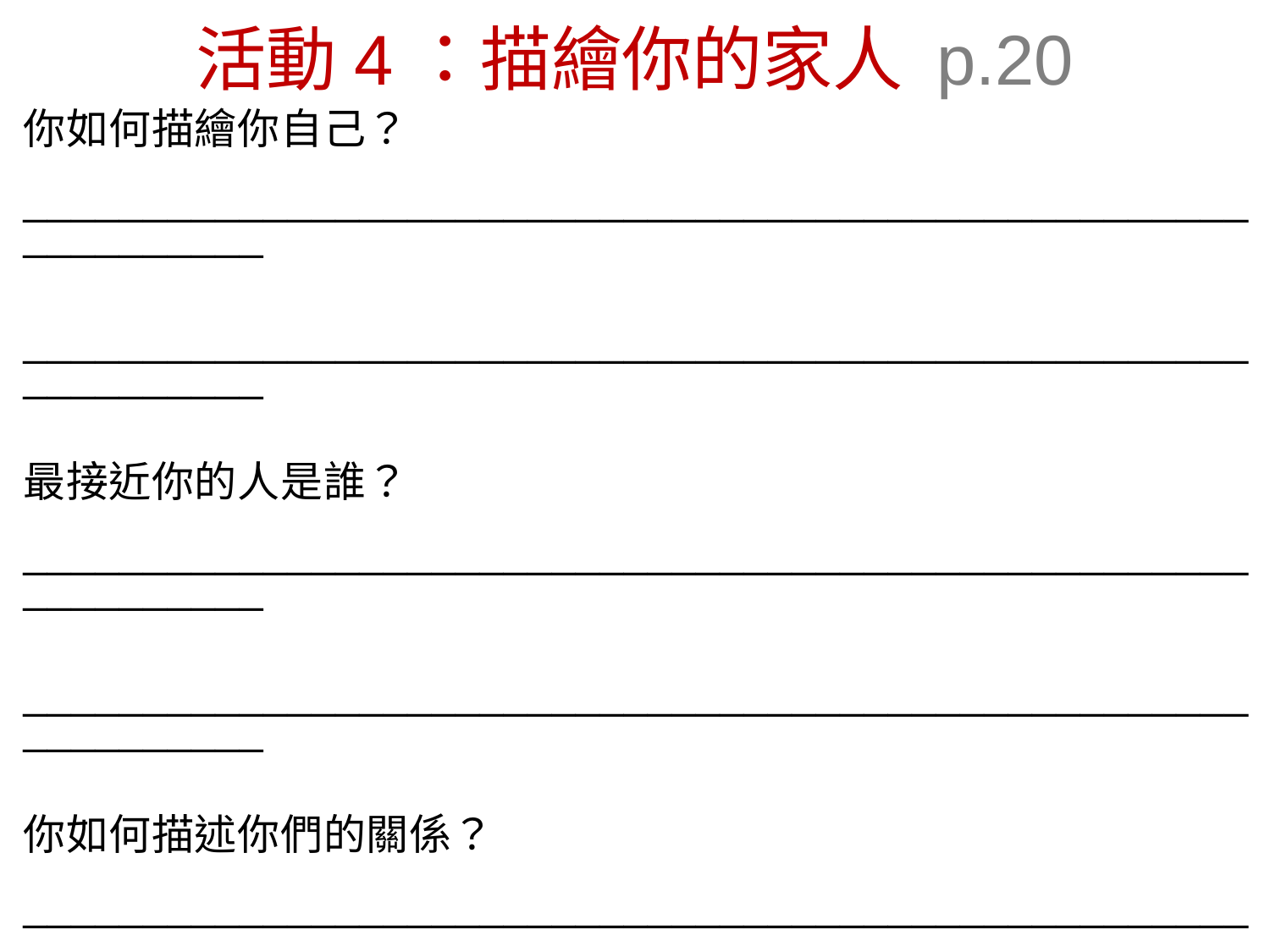

# 活動4：描繪你的家人 p.20
你如何描繪你自己？
  _____________________________________________________________

  _____________________________________________________________

最接近你的人是誰？
 _____________________________________________________________

 _____________________________________________________________

你如何描述你們的關係？
 _____________________________________________________________

 _____________________________________________________________

這幅人物畫中，誰在最底層？
 _____________________________________________________________

 _____________________________________________________________